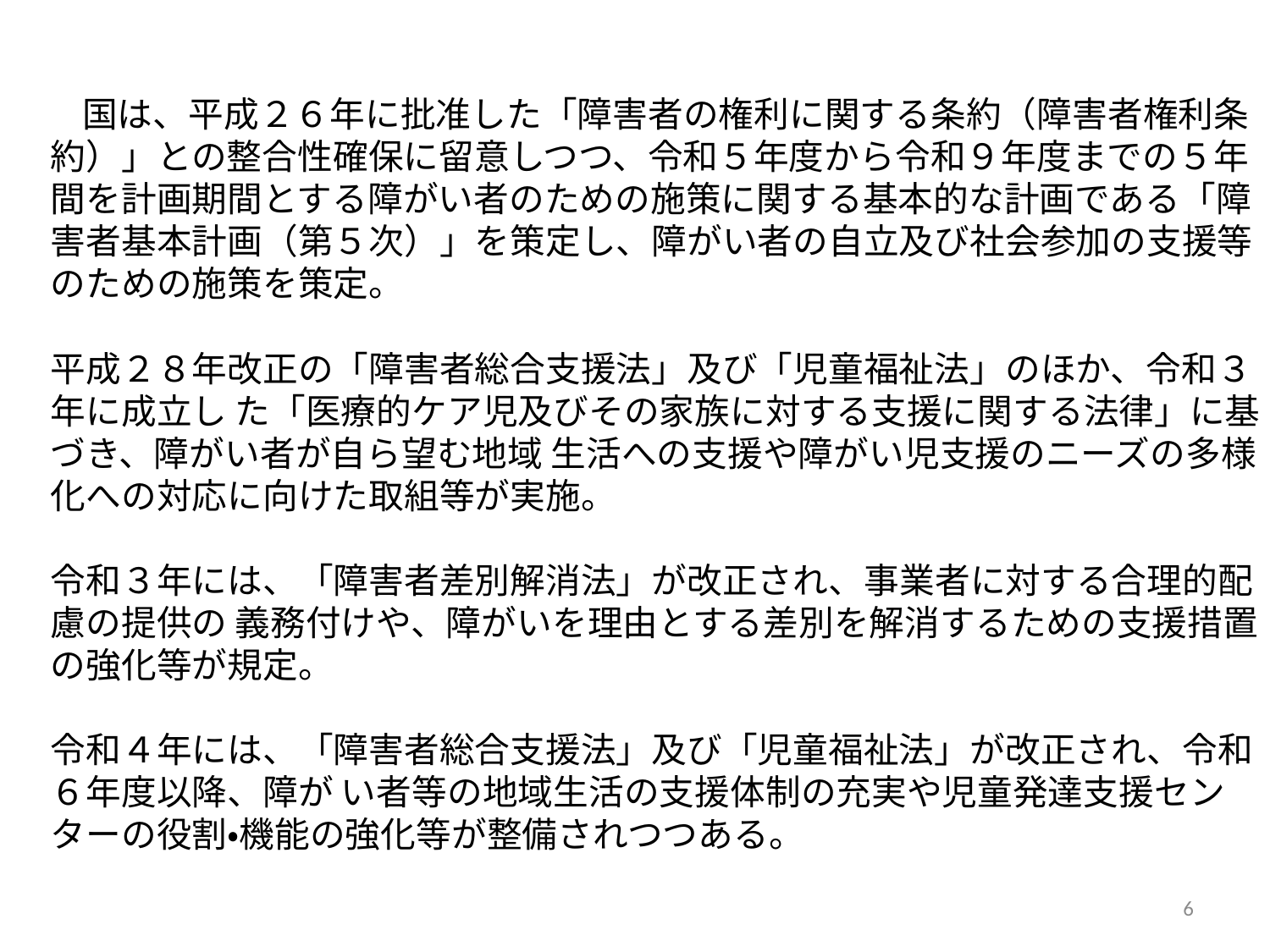

国は、平成２６年に批准した「障害者の権利に関する条約（障害者権利条約）」との整合性確保に留意しつつ、令和５年度から令和９年度までの５年間を計画期間とする障がい者のための施策に関する基本的な計画である「障害者基本計画（第５次）」を策定し、障がい者の自立及び社会参加の支援等のための施策を策定。

平成２８年改正の「障害者総合支援法」及び「児童福祉法」のほか、令和３年に成立し た「医療的ケア児及びその家族に対する支援に関する法律」に基づき、障がい者が自ら望む地域 生活への支援や障がい児支援のニーズの多様化への対応に向けた取組等が実施。

令和３年には、「障害者差別解消法」が改正され、事業者に対する合理的配慮の提供の 義務付けや、障がいを理由とする差別を解消するための支援措置の強化等が規定。

令和４年には、「障害者総合支援法」及び「児童福祉法」が改正され、令和６年度以降、障が い者等の地域生活の支援体制の充実や児童発達支援センターの役割・機能の強化等が整備されつつある。
6